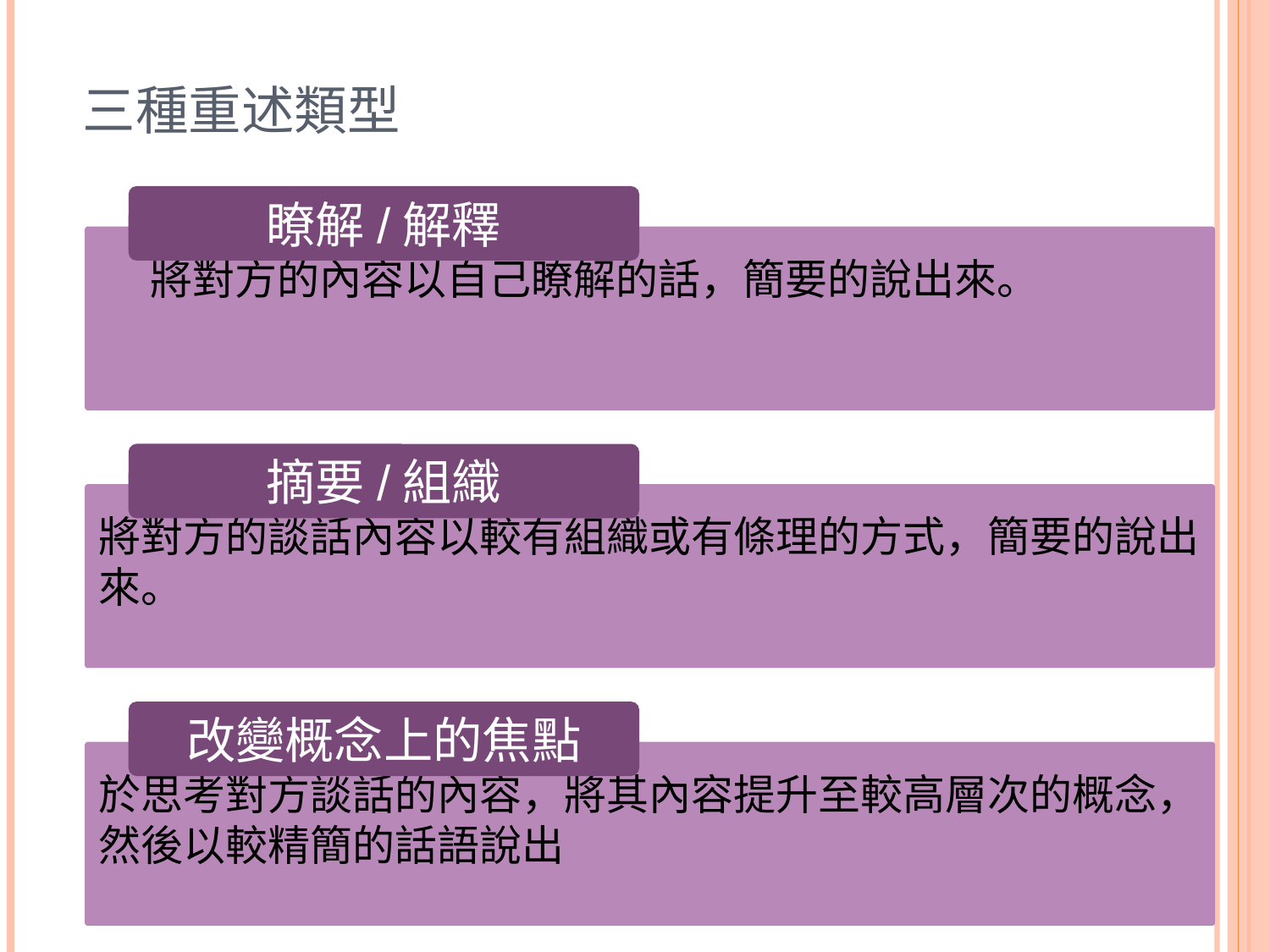

# 三種重述類型

瞭解/解釋

     將對方的內容以自己瞭解的話，簡要的說出來。

摘要/組織
將對方的談話內容以較有組織或有條理的方式，簡要的說出來。

改變概念上的焦點
於思考對方談話的內容，將其內容提升至較高層次的概念，然後以較精簡的話語說出